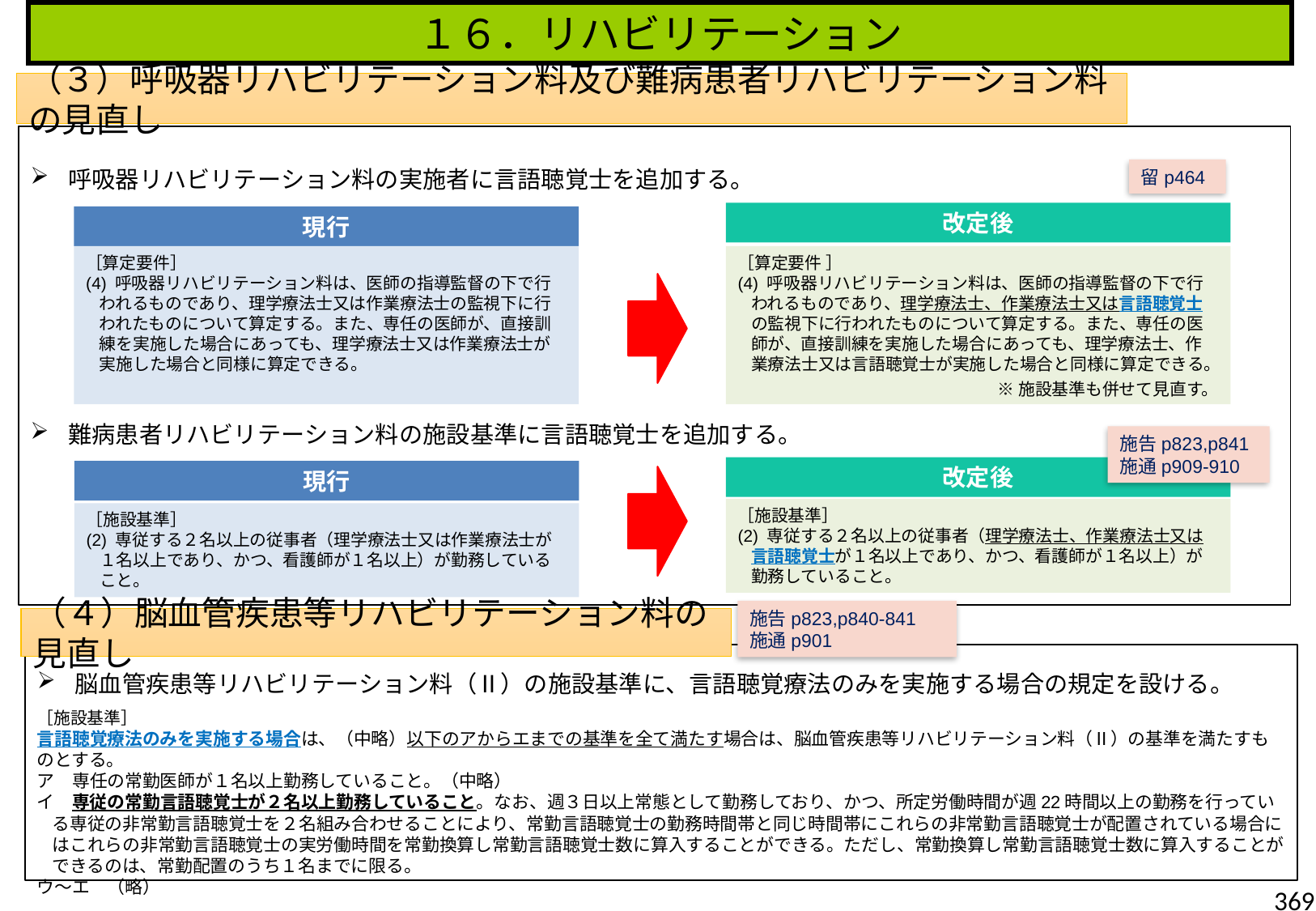

１６．リハビリテーション
（３）呼吸器リハビリテーション料及び難病患者リハビリテーション料の見直し

呼吸器リハビリテーション料の実施者に言語聴覚士を追加する。

難病患者リハビリテーション料の施設基準に言語聴覚士を追加する。

留p464
改定後
現行
［算定要件 ］
(4) 呼吸器リハビリテーション料は、医師の指導監督の下で行われるものであり、理学療法士、作業療法士又は言語聴覚士の監視下に行われたものについて算定する。また、専任の医師が、直接訓練を実施した場合にあっても、理学療法士、作業療法士又は言語聴覚士が実施した場合と同様に算定できる。
※施設基準も併せて見直す。
［算定要件］
(4) 呼吸器リハビリテーション料は、医師の指導監督の下で行われるものであり、理学療法士又は作業療法士の監視下に行われたものについて算定する。また、専任の医師が、直接訓練を実施した場合にあっても、理学療法士又は作業療法士が実施した場合と同様に算定できる。

施告p823,p841
施通p909-910
改定後
現行

［施設基準］
(2) 専従する２名以上の従事者（理学療法士、作業療法士又は言語聴覚士が１名以上であり、かつ、看護師が１名以上）が勤務していること。
［施設基準］
(2) 専従する２名以上の従事者（理学療法士又は作業療法士が１名以上であり、かつ、看護師が１名以上）が勤務していること。
施告p823,p840-841
施通p901
（４）脳血管疾患等リハビリテーション料の見直し

脳血管疾患等リハビリテーション料（Ⅱ）の施設基準に、言語聴覚療法のみを実施する場合の規定を設ける。
［施設基準］
言語聴覚療法のみを実施する場合は、（中略）以下のアからエまでの基準を全て満たす場合は、脳血管疾患等リハビリテーション料（Ⅱ）の基準を満たすものとする。
ア　専任の常勤医師が１名以上勤務していること。（中略）
イ　専従の常勤言語聴覚士が２名以上勤務していること。なお、週３日以上常態として勤務しており、かつ、所定労働時間が週22時間以上の勤務を行っている専従の非常勤言語聴覚士を２名組み合わせることにより、常勤言語聴覚士の勤務時間帯と同じ時間帯にこれらの非常勤言語聴覚士が配置されている場合にはこれらの非常勤言語聴覚士の実労働時間を常勤換算し常勤言語聴覚士数に算入することができる。ただし、常勤換算し常勤言語聴覚士数に算入することができるのは、常勤配置のうち１名までに限る。
ウ～エ　（略）
369